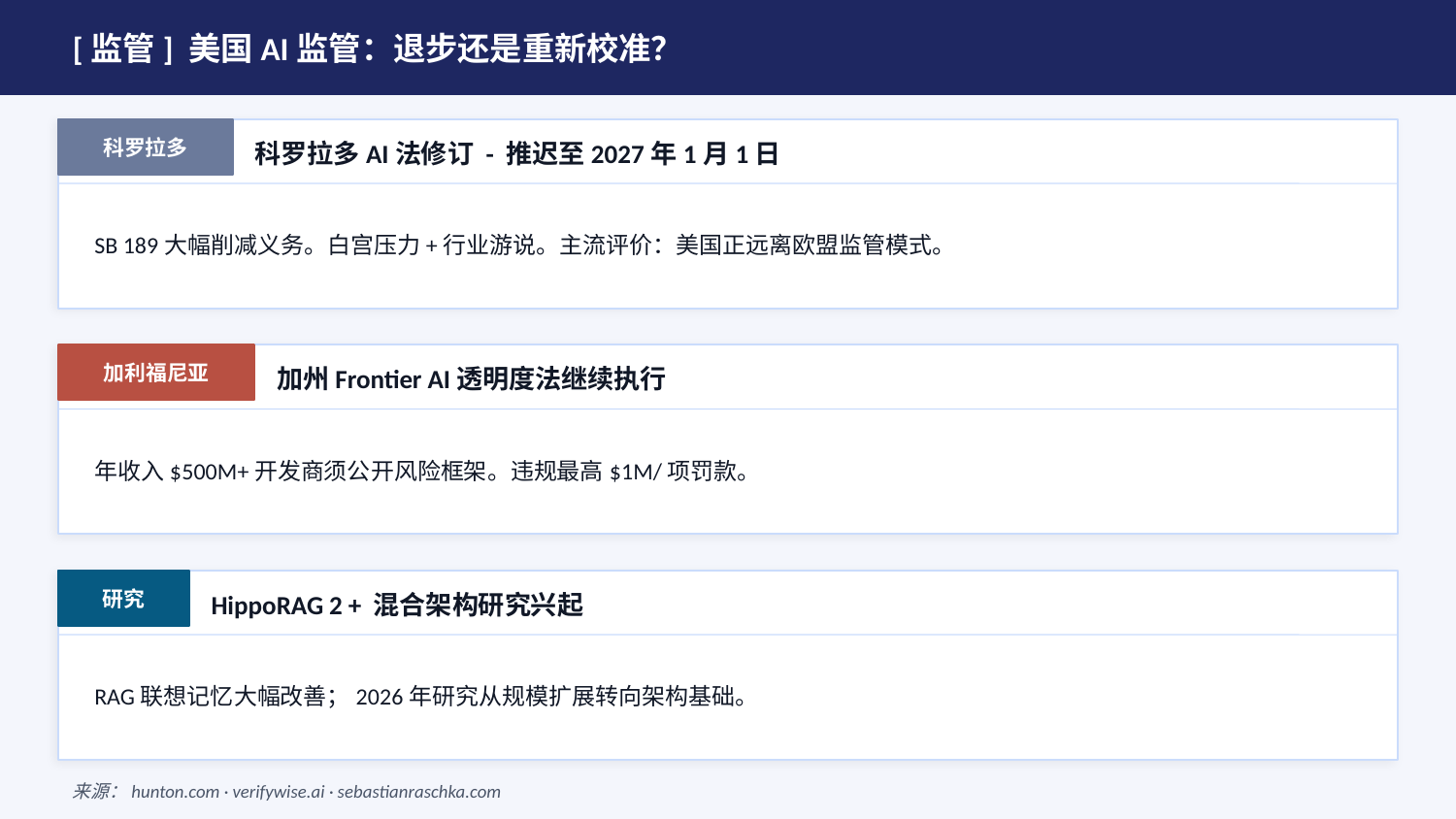

[监管] 美国AI监管：退步还是重新校准？

科罗拉多
科罗拉多AI法修订 - 推迟至2027年1月1日

SB 189大幅削减义务。白宫压力+行业游说。主流评价：美国正远离欧盟监管模式。

加利福尼亚
加州Frontier AI透明度法继续执行

年收入$500M+开发商须公开风险框架。违规最高$1M/项罚款。

研究
HippoRAG 2 + 混合架构研究兴起

RAG联想记忆大幅改善；2026年研究从规模扩展转向架构基础。
来源：hunton.com · verifywise.ai · sebastianraschka.com